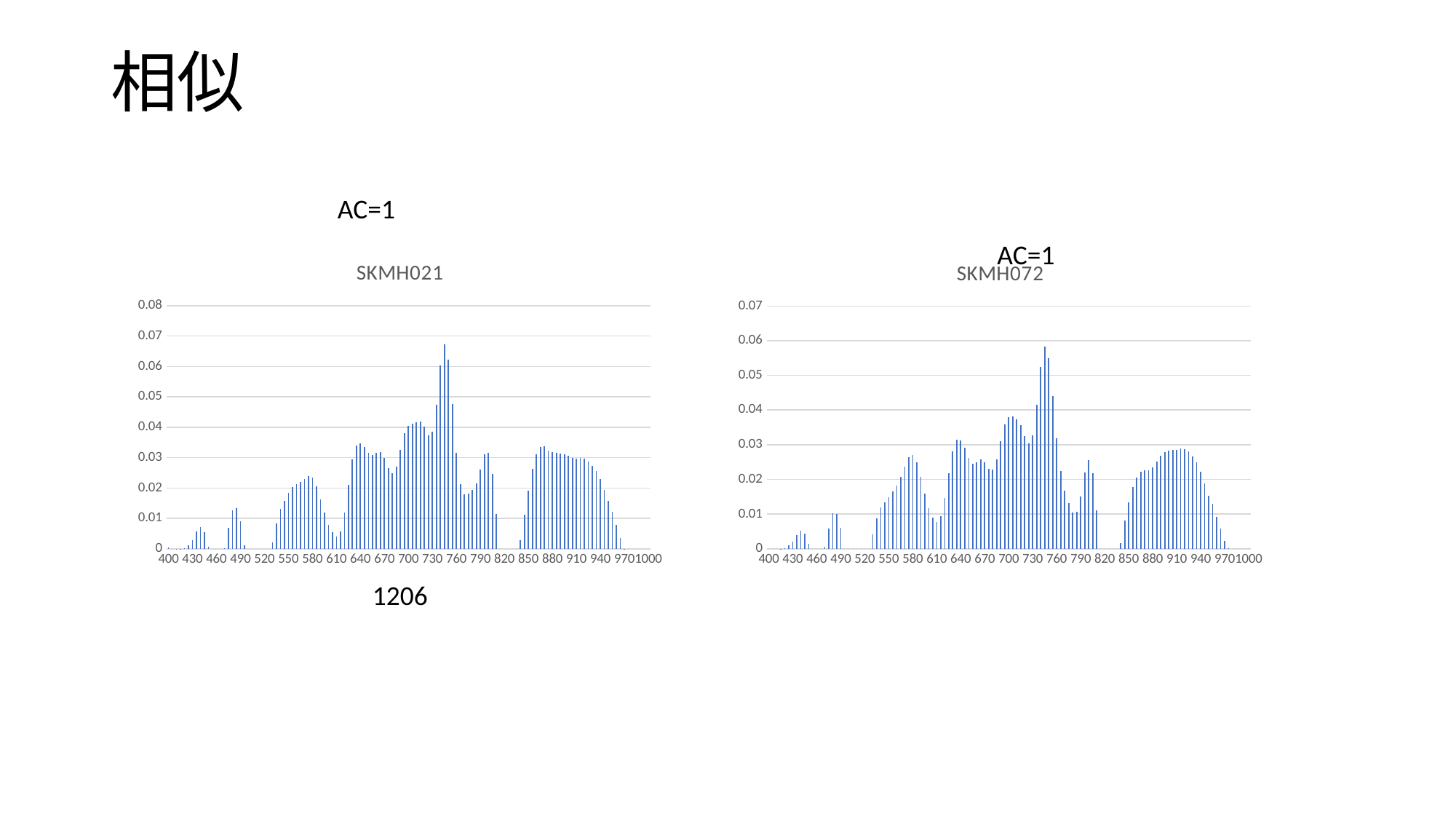

相似
AC=1
AC=1

### Chart:

| Category | SKMH021 |
|---|---|
| 400 | 0.0005308459943333333 |
| 405 | 0.0 |
| 410 | 3.702148883333333e-05 |
| 415 | 6.444863913333334e-05 |
| 420 | 0.0002349248980333333 |
| 425 | 0.001074573935 |
| 430 | 0.00282600756 |
| 435 | 0.005753551056666667 |
| 440 | 0.007274329780000001 |
| 445 | 0.0055236437499999996 |
| 450 | 0.0007097616653333334 |
| 455 | 0.0 |
| 460 | 0.0 |
| 465 | 0.0 |
| 470 | 0.00017899043053333331 |
| 475 | 0.0069712437099999965 |
| 480 | 0.012706707916666667 |
| 485 | 0.013434694116666668 |
| 490 | 0.009165368050000003 |
| 495 | 0.001290704106666666 |
| 500 | 0.0 |
| 505 | 0.0 |
| 510 | 0.0 |
| 515 | 0.0 |
| 520 | 0.0 |
| 525 | 0.0 |
| 530 | 0.002121212406666666 |
| 535 | 0.008339713660000001 |
| 540 | 0.013083501333333334 |
| 545 | 0.015863023033333333 |
| 550 | 0.01834090496666667 |
| 555 | 0.020464313299999995 |
| 560 | 0.021191387166666666 |
| 565 | 0.02213290156666666 |
| 570 | 0.023021661099999997 |
| 575 | 0.023889854399999997 |
| 580 | 0.02334571773333333 |
| 585 | 0.0206805567 |
| 590 | 0.016310471500000003 |
| 595 | 0.01189174731666667 |
| 600 | 0.007927848066666668 |
| 605 | 0.005451778786666667 |
| 610 | 0.004027523986666667 |
| 615 | 0.005761567306666667 |
| 620 | 0.011928757216666667 |
| 625 | 0.020999845866666665 |
| 630 | 0.029412722 |
| 635 | 0.03407100733333334 |
| 640 | 0.034822552099999994 |
| 645 | 0.033589552966666665 |
| 650 | 0.03165964076666667 |
| 655 | 0.030860163 |
| 660 | 0.03149950373333334 |
| 665 | 0.03180980180000001 |
| 670 | 0.0298702521 |
| 675 | 0.0266049065 |
| 680 | 0.024809482399999992 |
| 685 | 0.02704581203333333 |
| 690 | 0.03255777516666666 |
| 695 | 0.038172147266666664 |
| 700 | 0.04048314019999999 |
| 705 | 0.041142159500000004 |
| 710 | 0.04157773863333335 |
| 715 | 0.0418440034 |
| 720 | 0.040087598966666665 |
| 725 | 0.03739835563333333 |
| 730 | 0.038652671666666666 |
| 735 | 0.04751058460000001 |
| 740 | 0.06029897299999999 |
| 745 | 0.06734678506666666 |
| 750 | 0.062355387966666655 |
| 755 | 0.04755962493333333 |
| 760 | 0.03168355136666667 |
| 765 | 0.021360320266666667 |
| 770 | 0.018024260799999994 |
| 775 | 0.018180270733333337 |
| 780 | 0.01931294693333334 |
| 785 | 0.0214896842 |
| 790 | 0.025981381466666665 |
| 795 | 0.0310084416 |
| 800 | 0.03158080549999999 |
| 805 | 0.024655493033333326 |
| 810 | 0.011486076916666667 |
| 815 | 0.0 |
| 820 | 0.0 |
| 825 | 0.0 |
| 830 | 0.0 |
| 835 | 0.0 |
| 840 | 0.002809634486666666 |
| 845 | 0.011325656233333337 |
| 850 | 0.019129239199999995 |
| 855 | 0.026277415900000003 |
| 860 | 0.03104334263333334 |
| 865 | 0.0334162594 |
| 870 | 0.03376286009999999 |
| 875 | 0.03239647846666667 |
| 880 | 0.031727419533333336 |
| 885 | 0.03151458703333333 |
| 890 | 0.03144516220000001 |
| 895 | 0.031162557833333333 |
| 900 | 0.030539830999999996 |
| 905 | 0.030002991900000005 |
| 910 | 0.029596719633333327 |
| 915 | 0.029845678433333342 |
| 920 | 0.029555225833333327 |
| 925 | 0.028753023766666663 |
| 930 | 0.027308574433333337 |
| 935 | 0.025708289699999998 |
| 940 | 0.022894380833333335 |
| 945 | 0.01939036486666667 |
| 950 | 0.0157569124 |
| 955 | 0.012315912350000001 |
| 960 | 0.007836837469999998 |
| 965 | 0.0035806977566666663 |
| 970 | 7.04501716e-05 |
| 975 | 0.0 |
| 980 | 0.0 |
| 985 | 0.0 |
| 990 | 0.0 |
| 995 | 0.0 |
| 1000 | 0.0 |

### Chart:

| Category | SKMH072 |
|---|---|
| 400 | 0.0 |
| 405 | 0.0 |
| 410 | 0.0 |
| 415 | 2.6372340300000003e-05 |
| 420 | 0.00016759444839999996 |
| 425 | 0.0009667585043299996 |
| 430 | 0.0020105744505 |
| 435 | 0.0038868462359999993 |
| 440 | 0.005180628268999998 |
| 445 | 0.0044941122269999976 |
| 450 | 0.0013685305077000005 |
| 455 | 0.0 |
| 460 | 0.0 |
| 465 | 0.0 |
| 470 | 0.0005098561101599999 |
| 475 | 0.005934460883999998 |
| 480 | 0.010215820864999997 |
| 485 | 0.01014171256 |
| 490 | 0.0060781392759999995 |
| 495 | 0.0 |
| 500 | 0.0 |
| 505 | 0.0 |
| 510 | 0.0 |
| 515 | 0.0 |
| 520 | 0.0 |
| 525 | 0.0 |
| 530 | 0.004176447969 |
| 535 | 0.008817504755 |
| 540 | 0.012029547285000003 |
| 545 | 0.013500594320000002 |
| 550 | 0.014909998970000003 |
| 555 | 0.016651537350000006 |
| 560 | 0.018202823399999995 |
| 565 | 0.020766422649999998 |
| 570 | 0.02369748278999999 |
| 575 | 0.026315102140000005 |
| 580 | 0.0269753234 |
| 585 | 0.024941698409999997 |
| 590 | 0.02065723268 |
| 595 | 0.015919336615 |
| 600 | 0.011732549736999996 |
| 605 | 0.008980851851000001 |
| 610 | 0.007778873550999999 |
| 615 | 0.009511300905 |
| 620 | 0.014664465810000001 |
| 625 | 0.021790730289999994 |
| 630 | 0.028163909579999993 |
| 635 | 0.03139504132 |
| 640 | 0.03123086072 |
| 645 | 0.029091848120000006 |
| 650 | 0.02615470390000001 |
| 655 | 0.02455323220999999 |
| 660 | 0.024964396340000007 |
| 665 | 0.02570838439000001 |
| 670 | 0.024882723439999994 |
| 675 | 0.023096689079999996 |
| 680 | 0.02287726547 |
| 685 | 0.025840540270000004 |
| 690 | 0.03102797566 |
| 695 | 0.03589677700999999 |
| 700 | 0.03784648331 |
| 705 | 0.03806019128000001 |
| 710 | 0.03724410766999999 |
| 715 | 0.03556381108000001 |
| 720 | 0.03249875628999999 |
| 725 | 0.03034257147 |
| 730 | 0.0328012046 |
| 735 | 0.04148363650000001 |
| 740 | 0.05244164447 |
| 745 | 0.05833389047 |
| 750 | 0.054960436780000003 |
| 755 | 0.04413981767 |
| 760 | 0.031830495520000016 |
| 765 | 0.022359750399999996 |
| 770 | 0.016827653969999995 |
| 775 | 0.013150345850000007 |
| 780 | 0.010566955845999999 |
| 785 | 0.010587817110999995 |
| 790 | 0.015073010895000008 |
| 795 | 0.021933417039999986 |
| 800 | 0.02558074853000001 |
| 805 | 0.02188626771 |
| 810 | 0.011177876995000002 |
| 815 | 0.0 |
| 820 | 0.0 |
| 825 | 0.0 |
| 830 | 0.0 |
| 835 | 0.0 |
| 840 | 0.0016606715150000004 |
| 845 | 0.008166859223 |
| 850 | 0.01347228868 |
| 855 | 0.01784585442000001 |
| 860 | 0.020617945479999997 |
| 865 | 0.02212922907 |
| 870 | 0.022623963670000004 |
| 875 | 0.02254398648000001 |
| 880 | 0.02348965988999999 |
| 885 | 0.02508798885 |
| 890 | 0.026732726739999994 |
| 895 | 0.027865107139999998 |
| 900 | 0.0282540611 |
| 905 | 0.028481905460000005 |
| 910 | 0.028497769849999997 |
| 915 | 0.028922213880000006 |
| 920 | 0.028728373140000017 |
| 925 | 0.028009272430000003 |
| 930 | 0.026636613720000014 |
| 935 | 0.02497380650000001 |
| 940 | 0.02222403916 |
| 945 | 0.018810656894999996 |
| 950 | 0.015316681885000002 |
| 955 | 0.013030114865 |
| 960 | 0.009262158736599998 |
| 965 | 0.005813853991000001 |
| 970 | 0.0022451805994 |
| 975 | 0.000150144189813 |
| 980 | 0.0 |
| 985 | 0.0 |
| 990 | 0.0 |
| 995 | 0.0 |
| 1000 | 0.0 |
1206